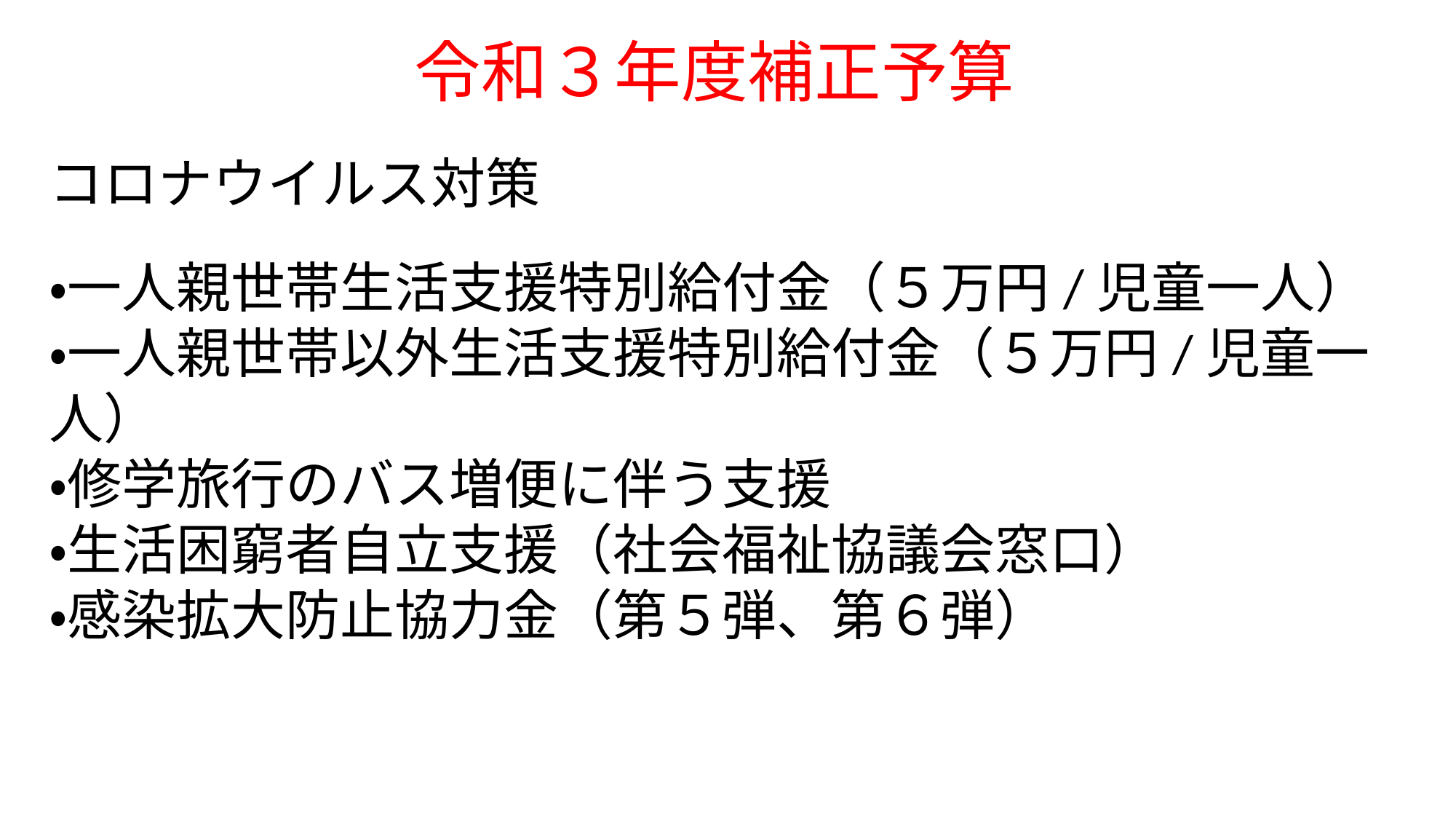

令和３年度補正予算
コロナウイルス対策
・一人親世帯生活支援特別給付金（５万円/児童一人）
・一人親世帯以外生活支援特別給付金（５万円/児童一人）
・修学旅行のバス増便に伴う支援
・生活困窮者自立支援（社会福祉協議会窓口）
・感染拡大防止協力金（第５弾、第６弾）